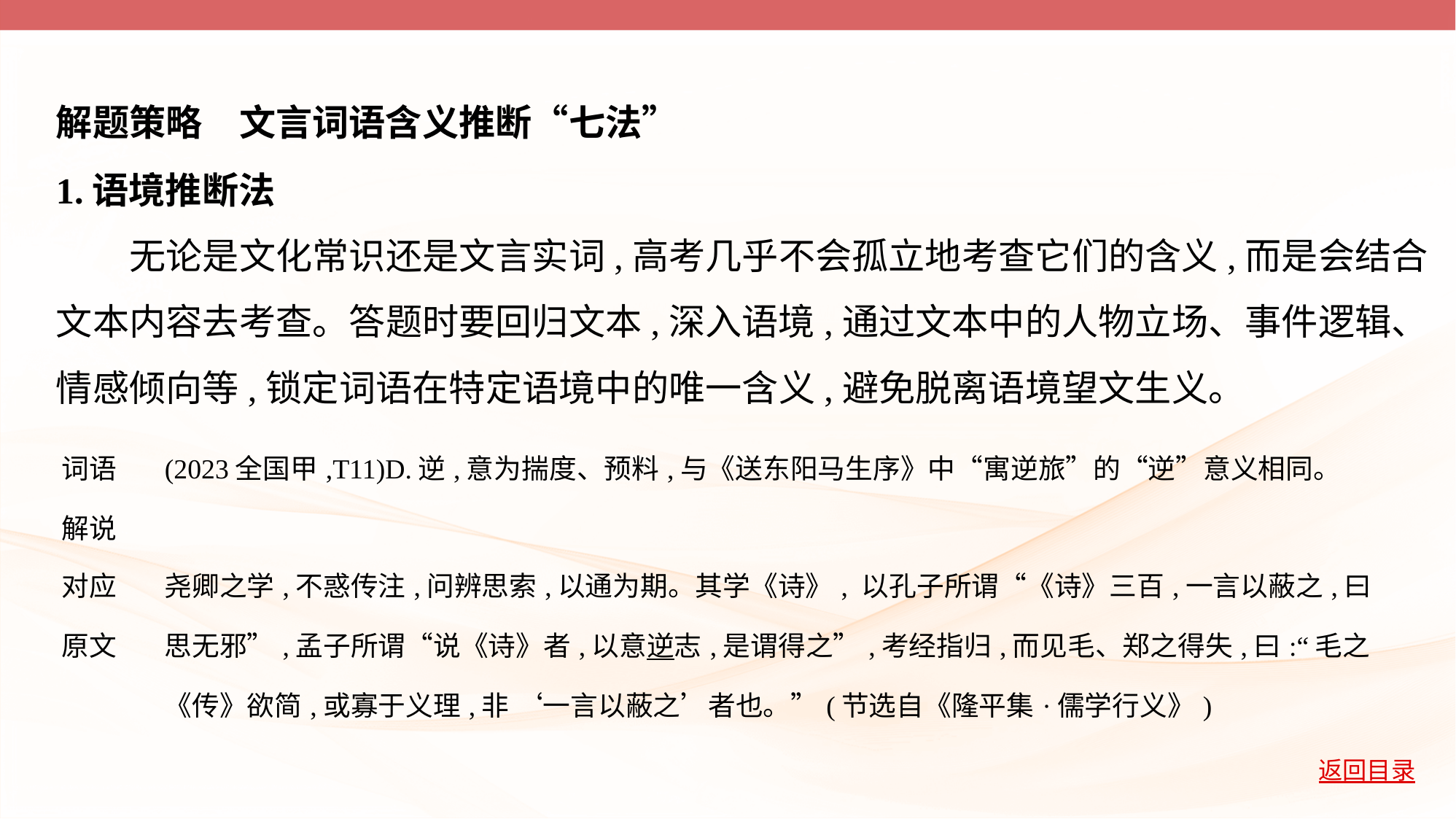

解题策略　文言词语含义推断“七法”
1.语境推断法
　　无论是文化常识还是文言实词,高考几乎不会孤立地考查它们的含义,而是会结合
文本内容去考查。答题时要回归文本,深入语境,通过文本中的人物立场、事件逻辑、
情感倾向等,锁定词语在特定语境中的唯一含义,避免脱离语境望文生义。
| 词语 解说 | (2023全国甲,T11)D.逆,意为揣度、预料,与《送东阳马生序》中“寓逆旅”的“逆”意义相同。 |
| --- | --- |
| 对应 原文 | 尧卿之学,不惑传注,问辨思索,以通为期。其学《诗》, 以孔子所谓“《诗》三百,一言以蔽之,曰思无邪”,孟子所谓“说《诗》者,以意逆志,是谓得之”,考经指归,而见毛、郑之得失,曰:“毛之《传》欲简,或寡于义理,非 ‘一言以蔽之’者也。”(节选自《隆平集·儒学行义》) |